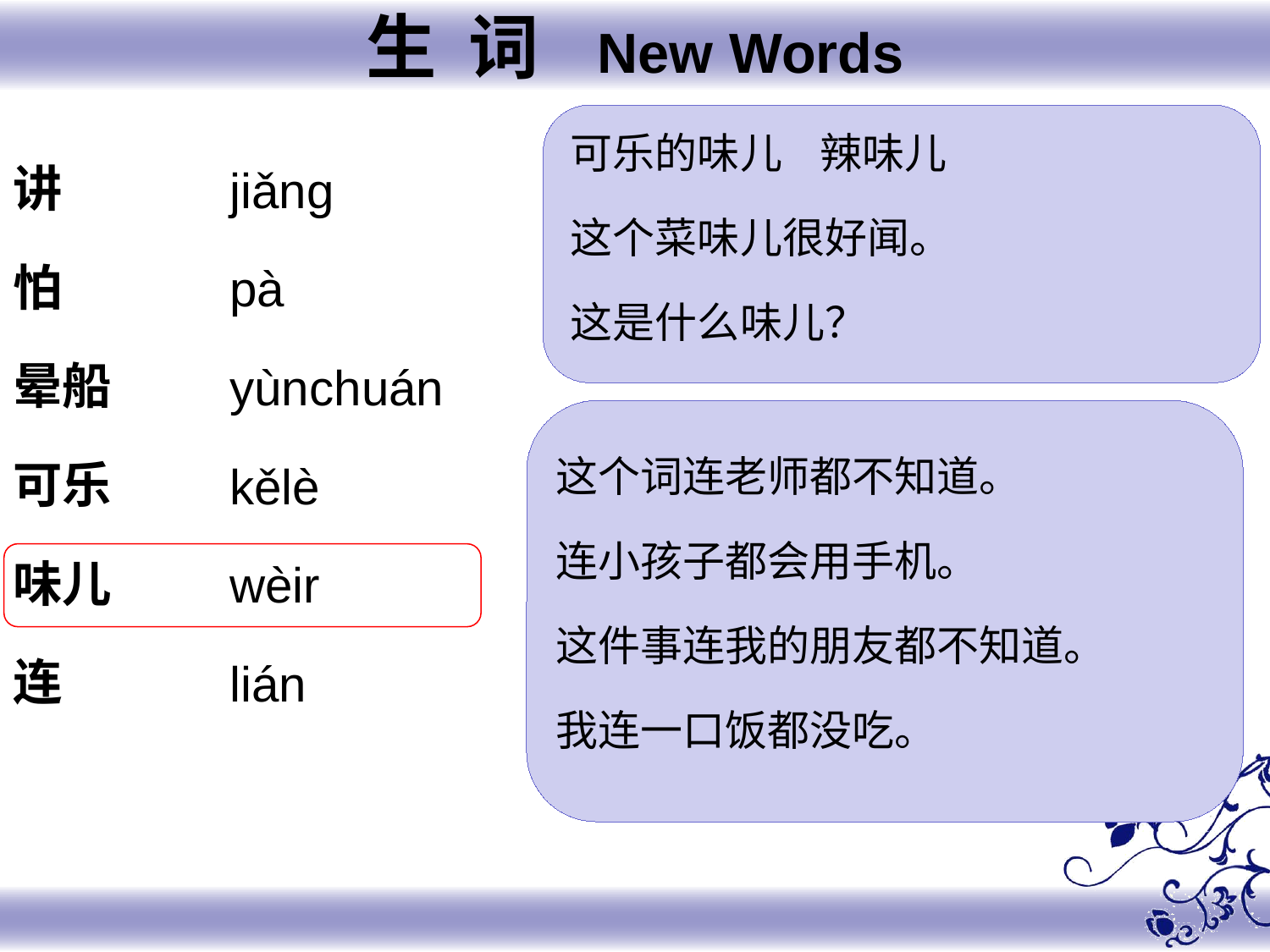

生  词   New Words
可乐的味儿    辣味儿
这个菜味儿很好闻。
这是什么味儿？

讲
怕
晕船
可乐
味儿
连
jiǎng
pà
yùnchuán
kělè
wèir
lián

这个词连老师都不知道。
连小孩子都会用手机。
这件事连我的朋友都不知道。
我连一口饭都没吃。